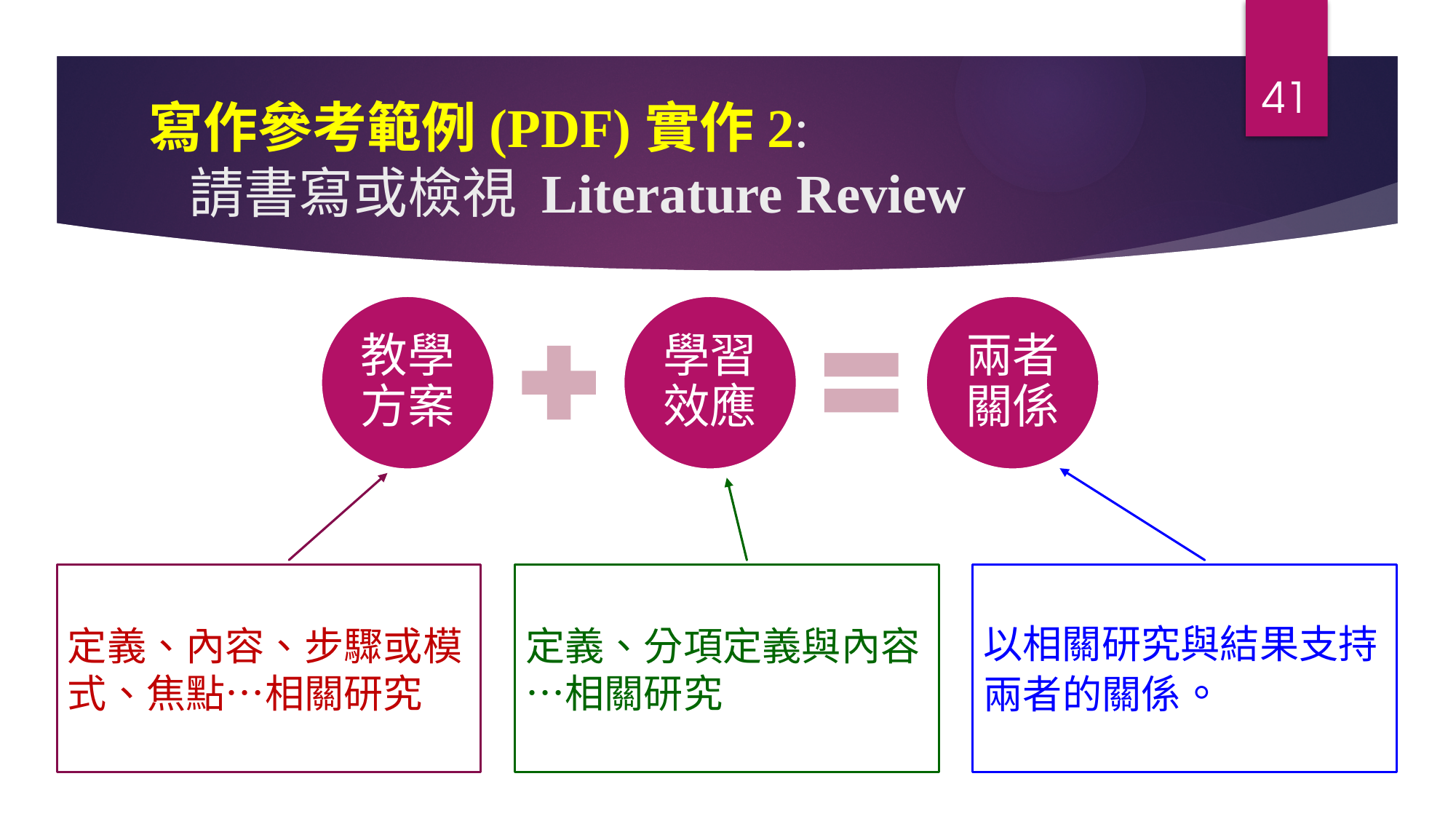

41
# 寫作參考範例(PDF)實作2: 請書寫或檢視 Literature Review
教學方案

學習效應

兩者關係
以相關研究與結果支持兩者的關係。
定義、分項定義與內容…相關研究
定義、內容、步驟或模式、焦點…相關研究